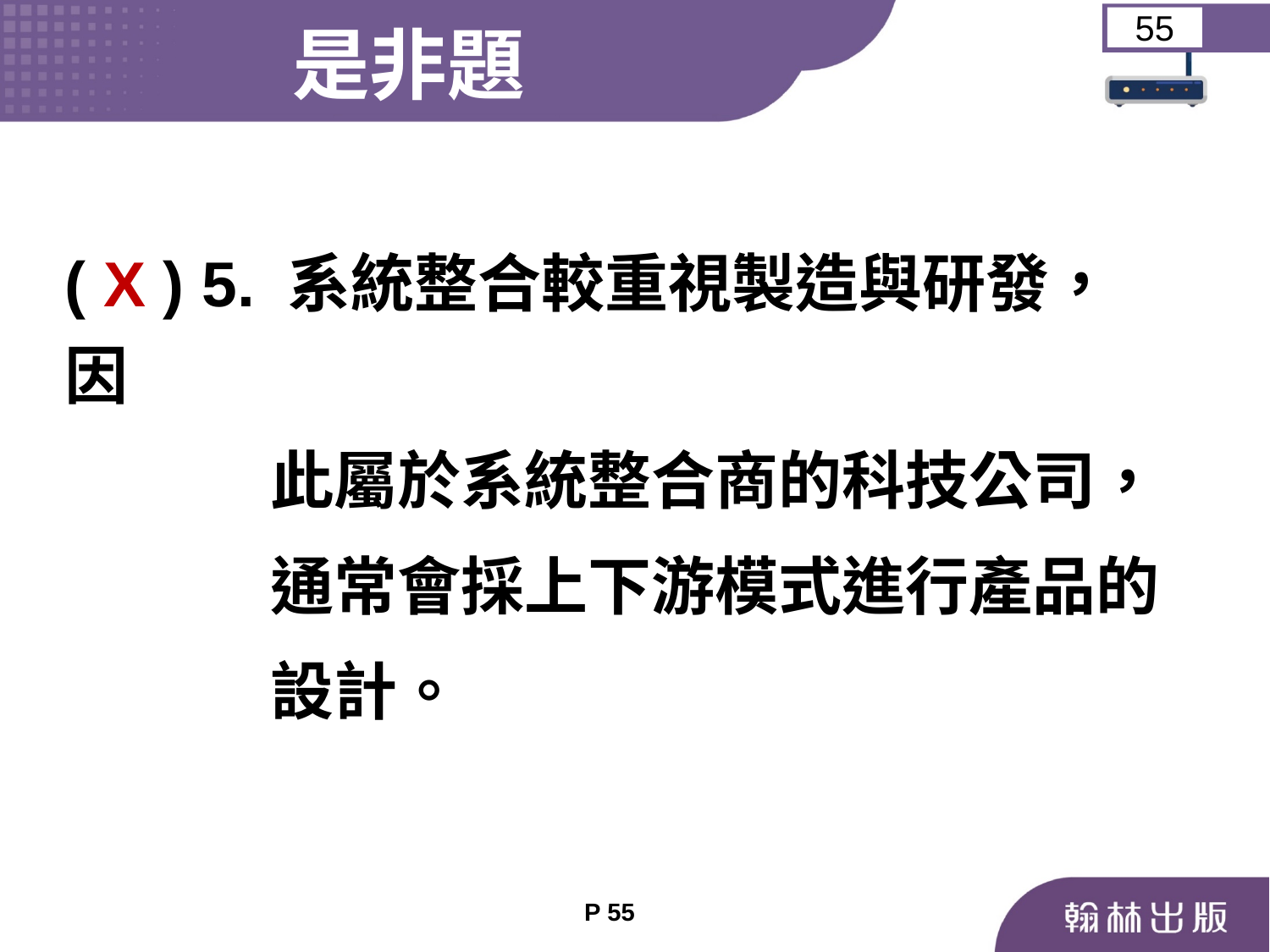

是非題

55
	( X ) 5. 系統整合較重視製造與研發，因
               此屬於系統整合商的科技公司，
               通常會採上下游模式進行產品的
               設計。
P 55